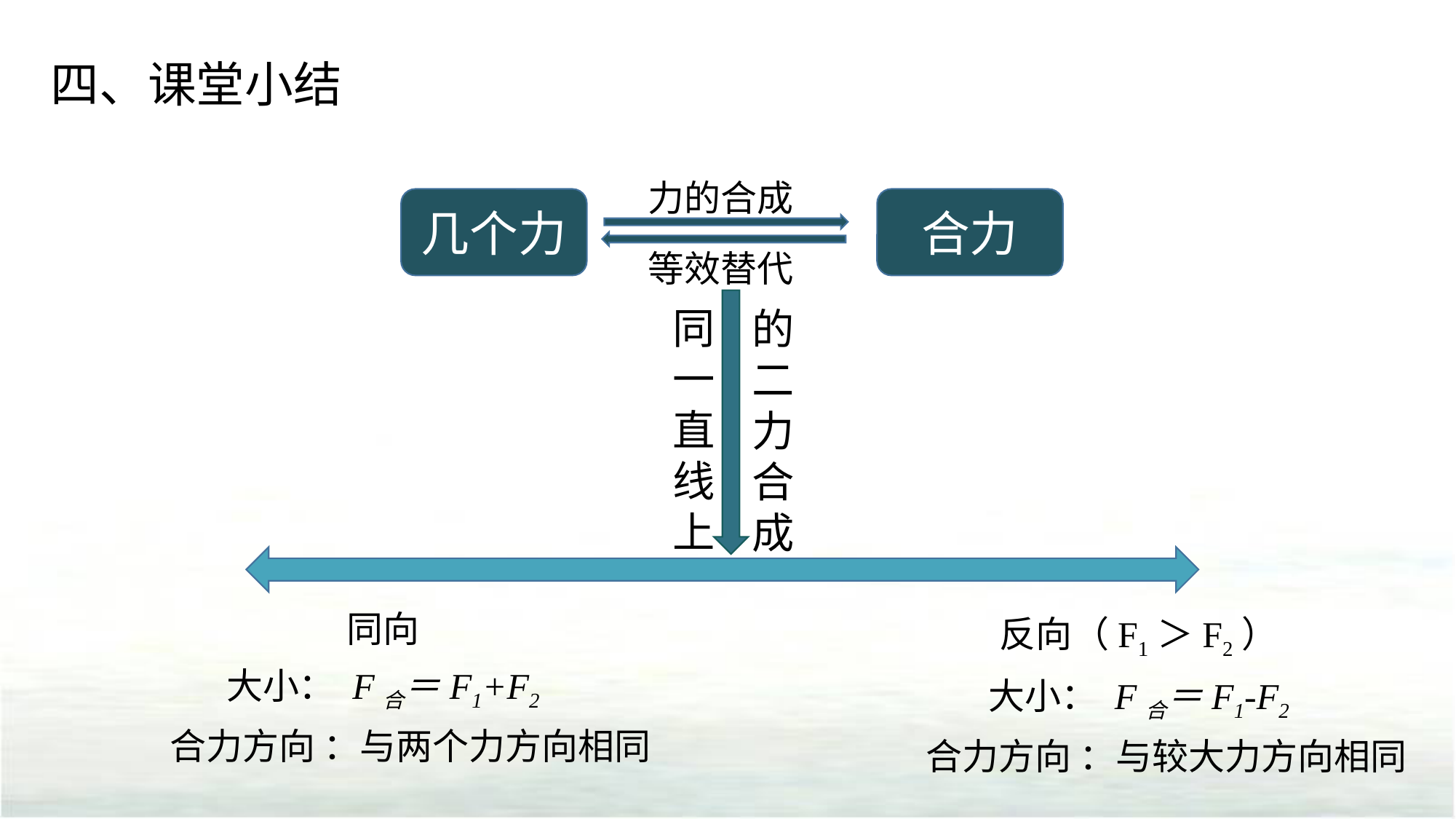

四、课堂小结
力的合成
几个力
合力

等效替代

同
一
直
线上

的
二
力
合
成

同向
大小： F合＝F1+F2
合力方向 ：与两个力方向相同
反向（F1＞F2）
大小： F合＝F1-F2
合力方向 ：与较大力方向相同